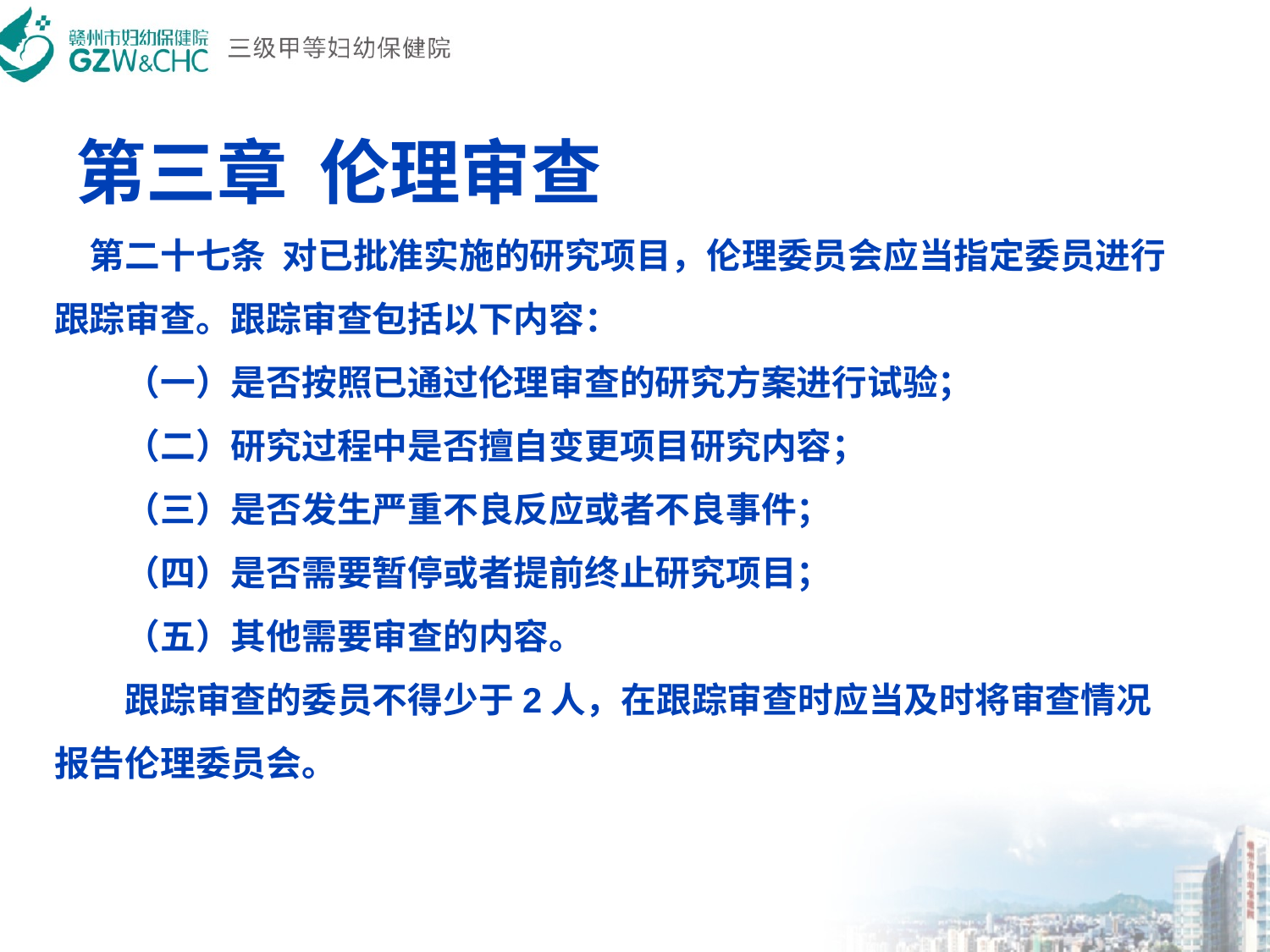

# 第三章  伦理审查
　第二十七条  对已批准实施的研究项目，伦理委员会应当指定委员进行跟踪审查。跟踪审查包括以下内容：
　　（一）是否按照已通过伦理审查的研究方案进行试验；
　　（二）研究过程中是否擅自变更项目研究内容；
　　（三）是否发生严重不良反应或者不良事件；
　　（四）是否需要暂停或者提前终止研究项目；
　　（五）其他需要审查的内容。
　　跟踪审查的委员不得少于2人，在跟踪审查时应当及时将审查情况报告伦理委员会。